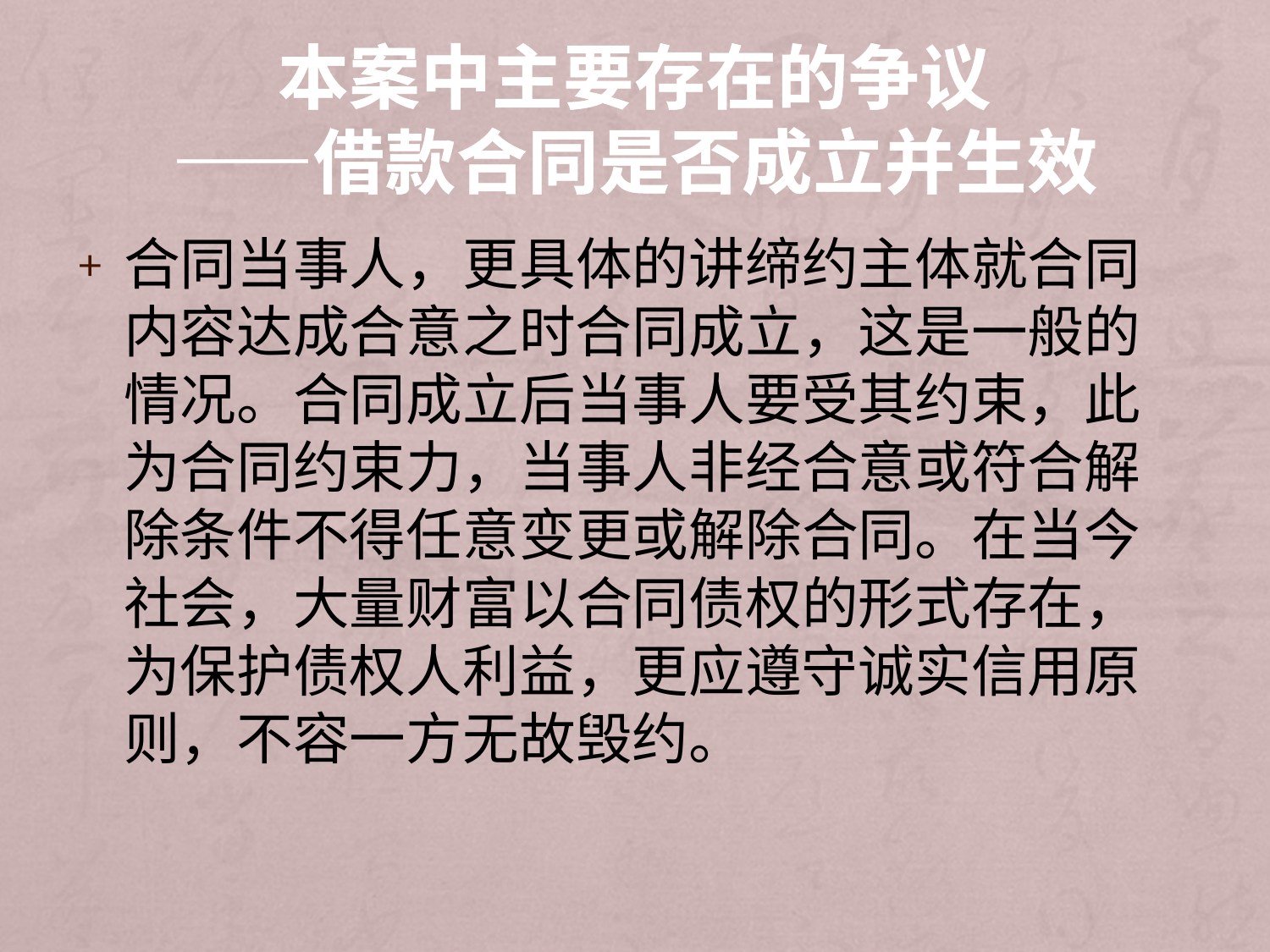

# 本案中主要存在的争议 ——借款合同是否成立并生效
合同当事人，更具体的讲缔约主体就合同内容达成合意之时合同成立，这是一般的情况。合同成立后当事人要受其约束，此为合同约束力，当事人非经合意或符合解除条件不得任意变更或解除合同。在当今社会，大量财富以合同债权的形式存在，为保护债权人利益，更应遵守诚实信用原则，不容一方无故毁约。